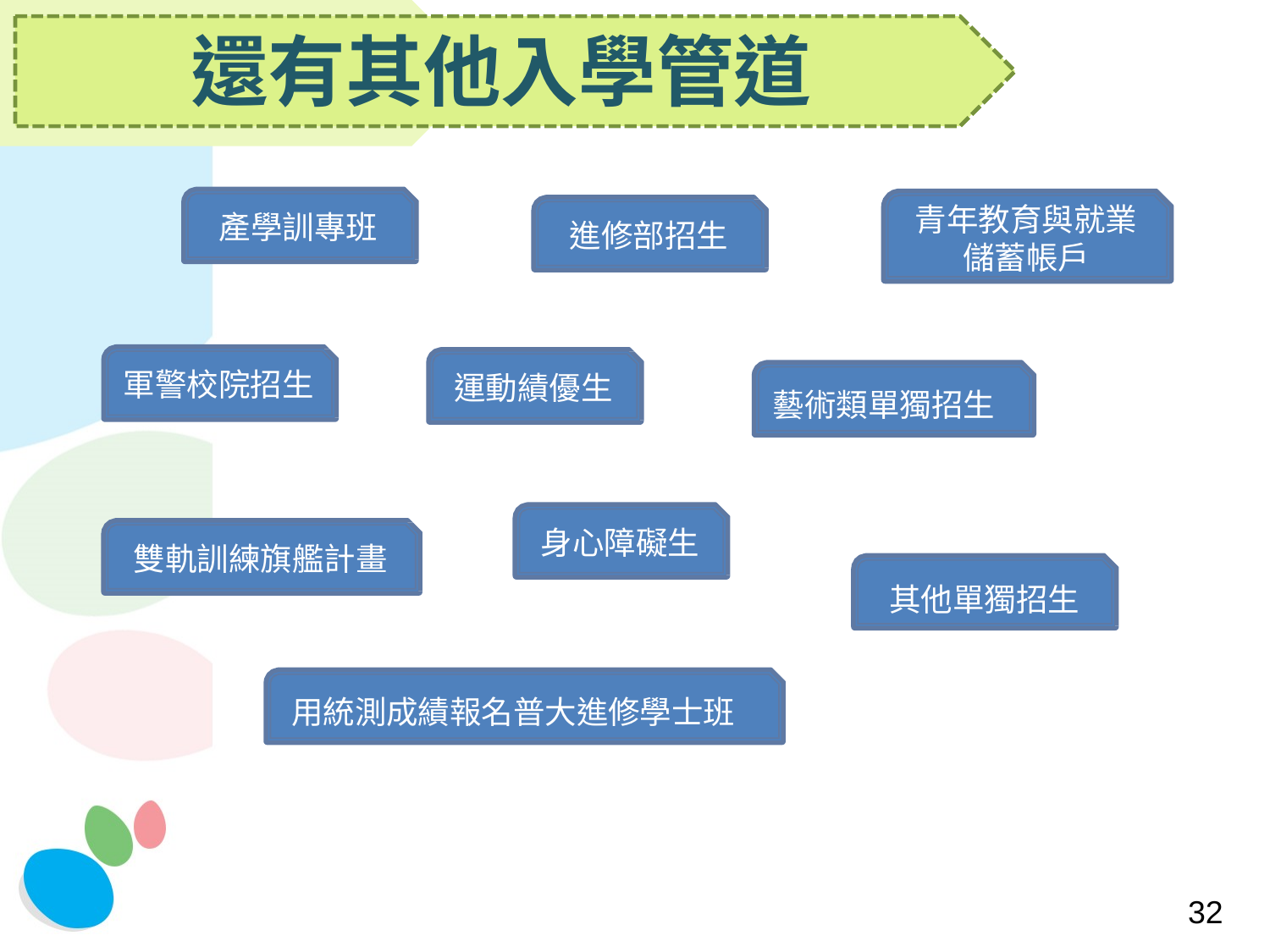

# 還有其他入學管道

青年教育與就業 儲蓄帳戶
產學訓專班
進修部招生

軍警校院招生
運動績優生
藝術類單獨招生

身心障礙生
雙軌訓練旗艦計畫

其他單獨招生

用統測成績報名普大進修學士班
32